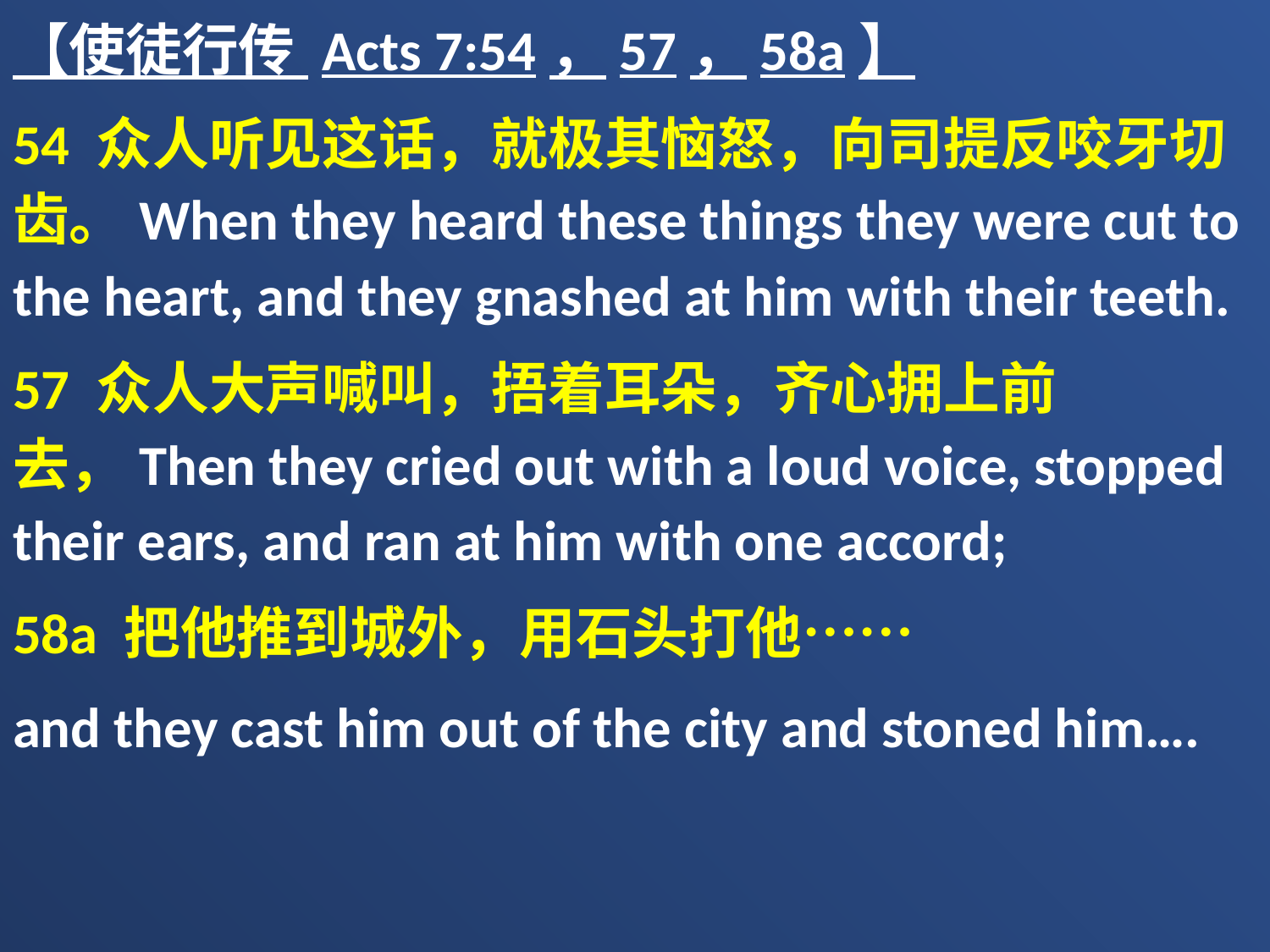

【使徒行传 Acts 7:54，57，58a】
54 众人听见这话，就极其恼怒，向司提反咬牙切齿。When they heard these things they were cut to the heart, and they gnashed at him with their teeth.
57 众人大声喊叫，捂着耳朵，齐心拥上前去，Then they cried out with a loud voice, stopped their ears, and ran at him with one accord;
58a 把他推到城外，用石头打他……
and they cast him out of the city and stoned him….